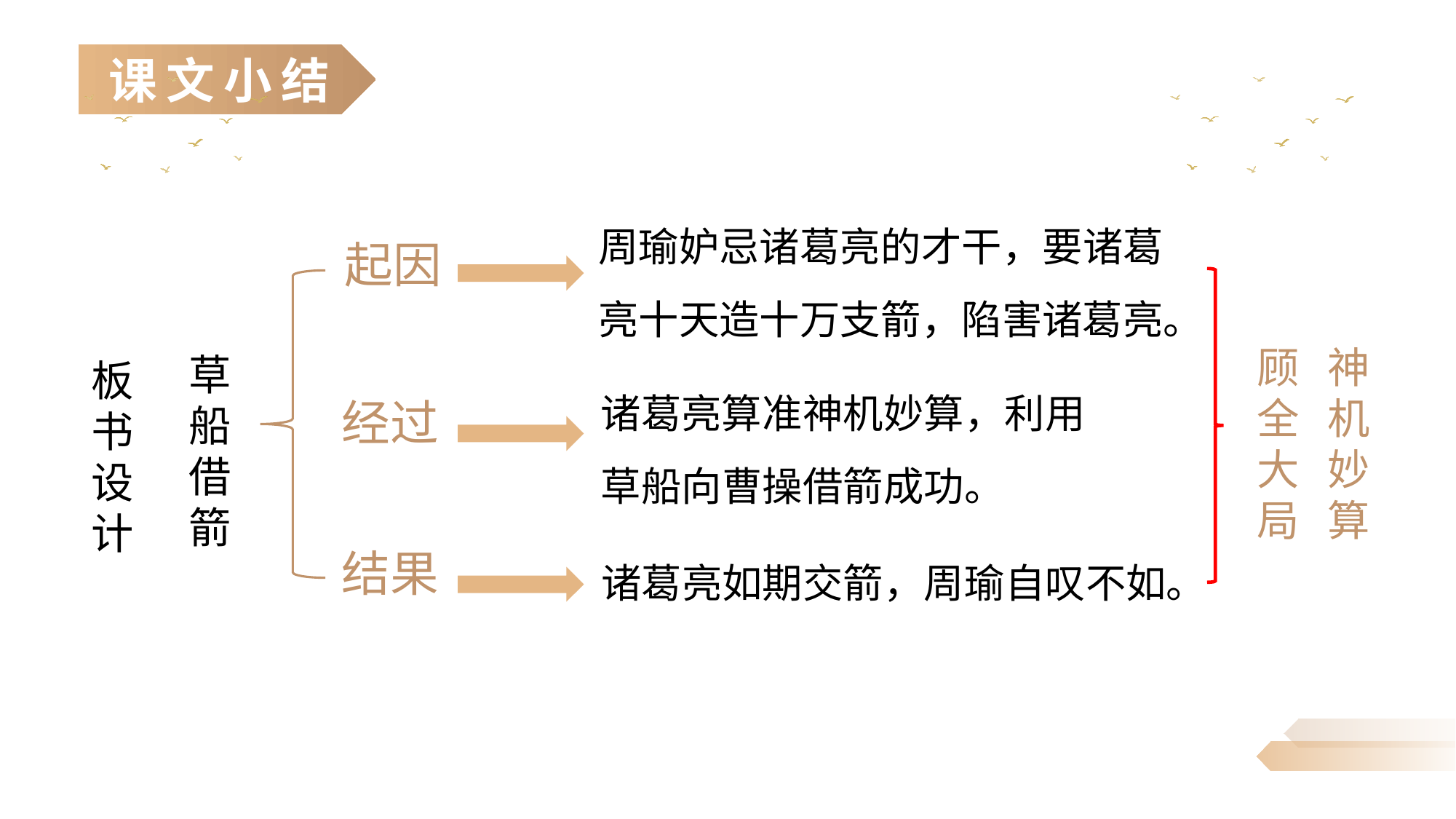

周瑜妒忌诸葛亮的才干，要诸葛亮十天造十万支箭，陷害诸葛亮。
起因

顾全大局
神机妙算
草
船
借
箭
板
书
设
计
诸葛亮算准神机妙算，利用草船向曹操借箭成功。
经过

结果
诸葛亮如期交箭，周瑜自叹不如。